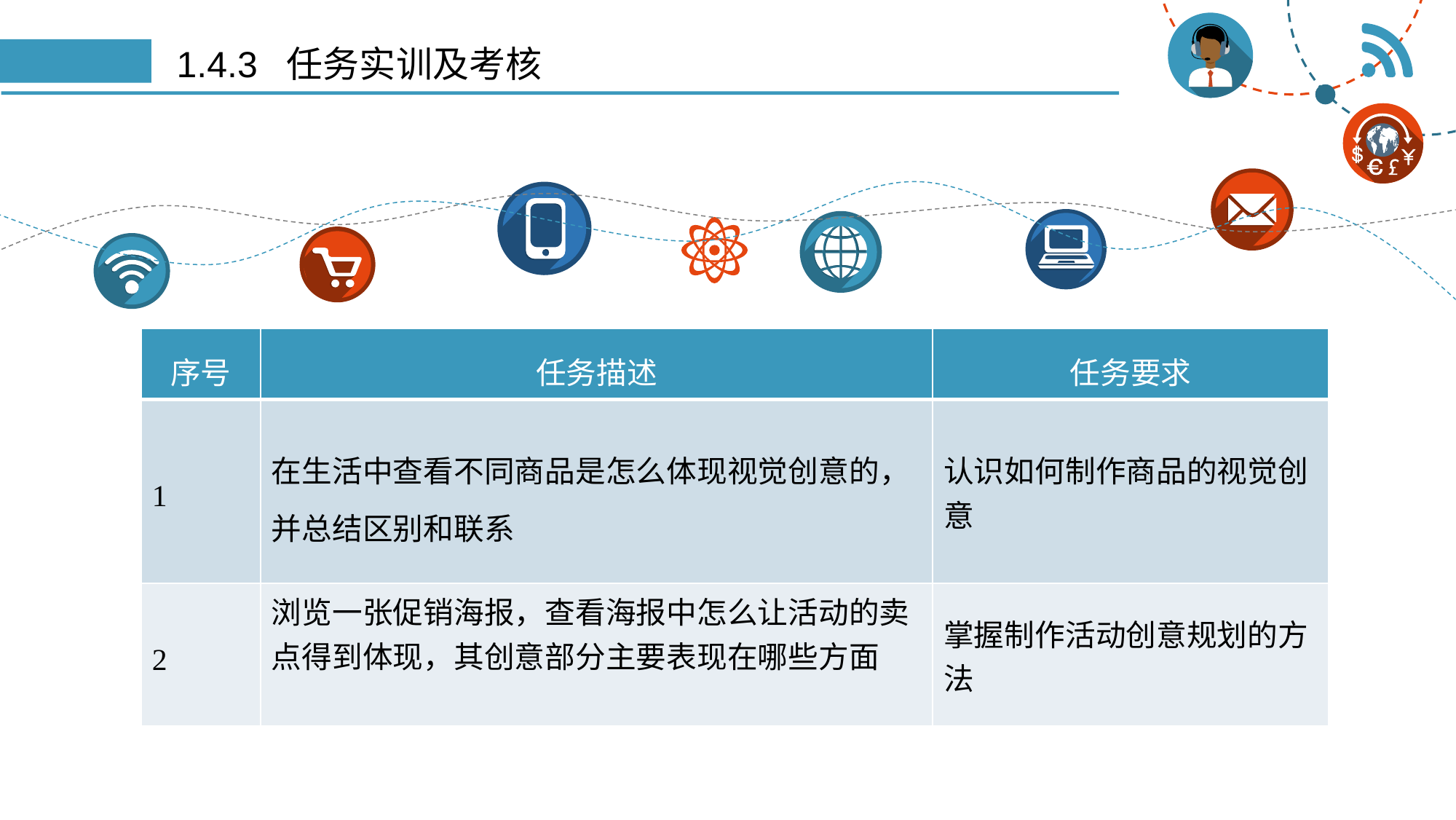

# 1.4.3  任务实训及考核

| 序号 | 任务描述 | 任务要求 |
| --- | --- | --- |
| 1 | 在生活中查看不同商品是怎么体现视觉创意的，并总结区别和联系 | 认识如何制作商品的视觉创意 |
| 2 | 浏览一张促销海报，查看海报中怎么让活动的卖点得到体现，其创意部分主要表现在哪些方面 | 掌握制作活动创意规划的方法 |